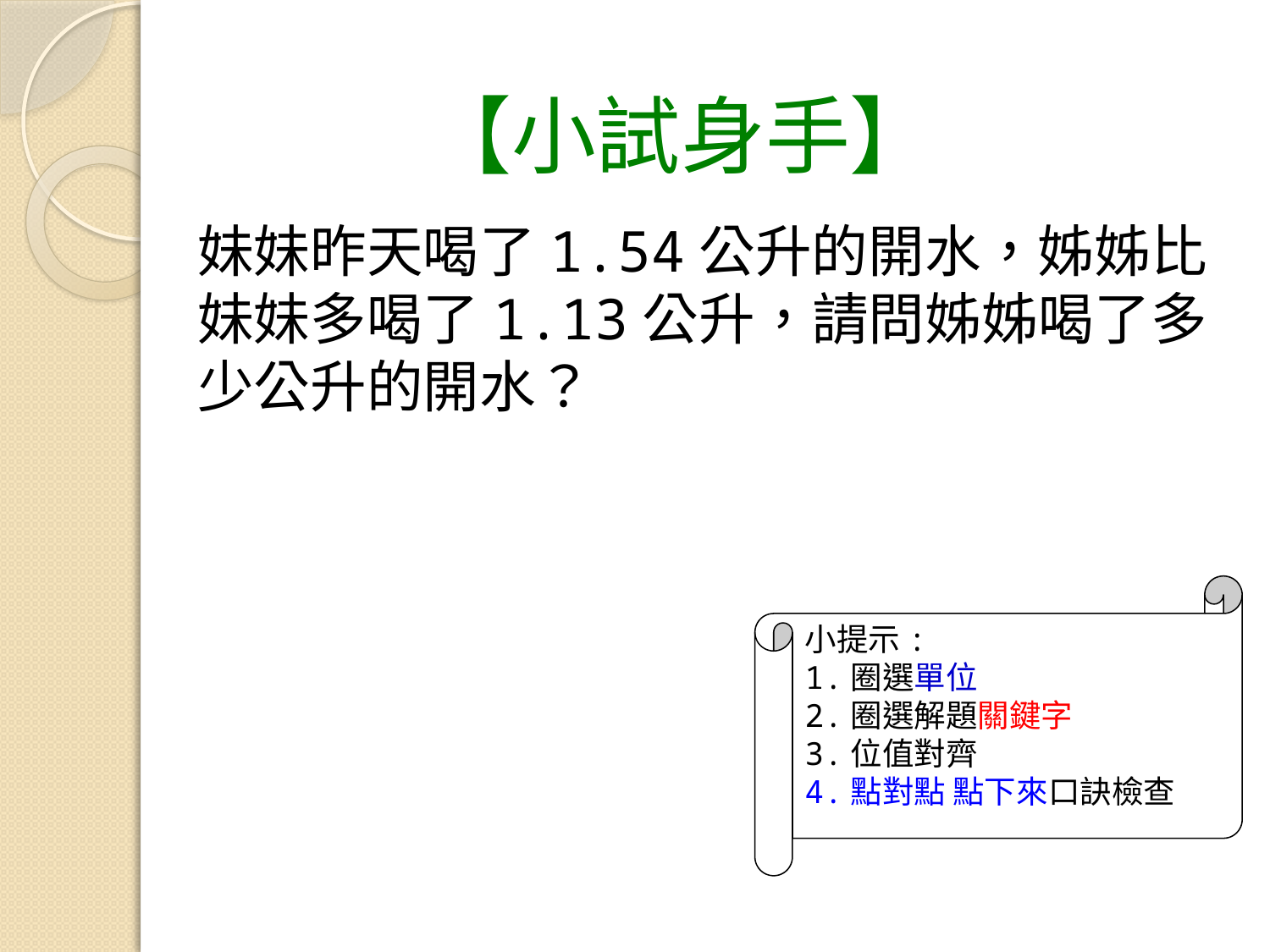

【小試身手】
妹妹昨天喝了1.54公升的開水，姊姊比妹妹多喝了1.13公升，請問姊姊喝了多少公升的開水？
小提示:
1.圈選單位
2.圈選解題關鍵字
3.位值對齊
4.點對點 點下來口訣檢查